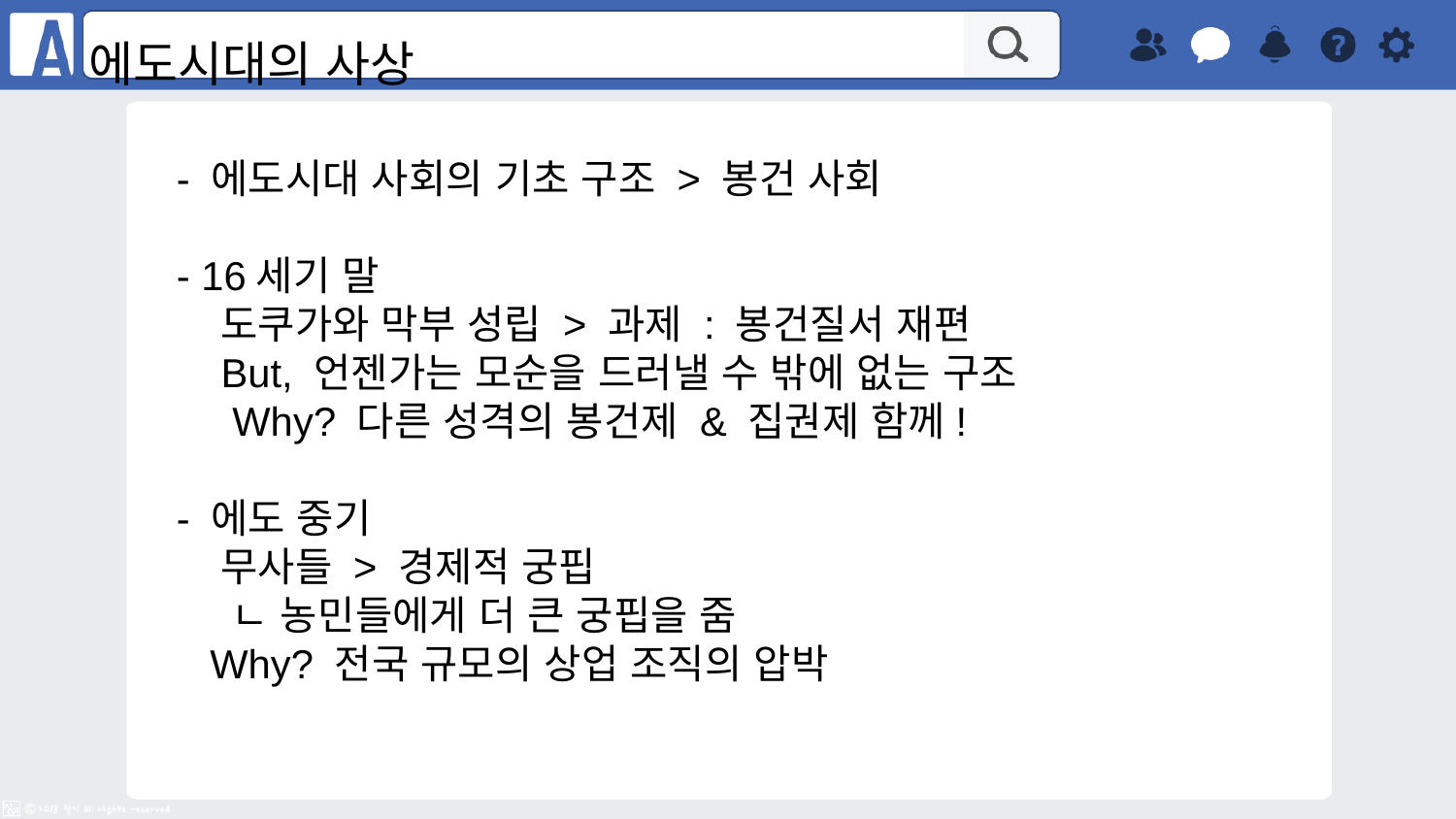

에도시대의 사상
- 에도시대 사회의 기초 구조 > 봉건 사회

- 16세기 말
   도쿠가와 막부 성립 > 과제 : 봉건질서 재편
    But, 언젠가는 모순을 드러낼 수 밖에 없는 구조
     Why? 다른 성격의 봉건제 & 집권제 함께!

- 에도 중기
   무사들 > 경제적 궁핍
    ㄴ 농민들에게 더 큰 궁핍을 줌
   Why? 전국 규모의 상업 조직의 압박